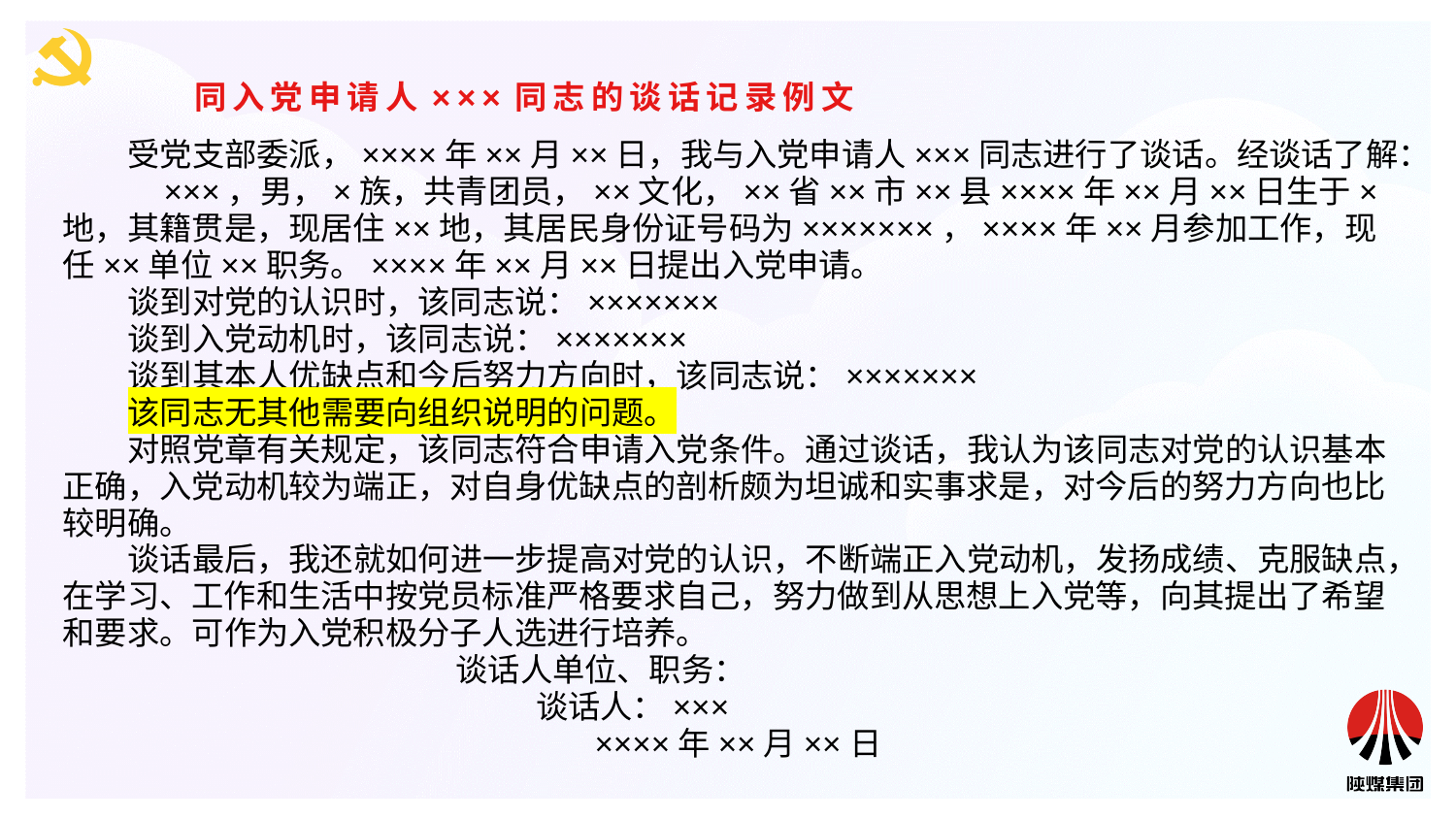

同入党申请人×××同志的谈话记录例文
受党支部委派，××××年××月××日，我与入党申请人×××同志进行了谈话。经谈话了解：
    ×××，男，×族，共青团员，××文化，××省××市××县××××年××月××日生于×地，其籍贯是，现居住××地，其居民身份证号码为×××××××，××××年××月参加工作，现任××单位××职务。××××年××月××日提出入党申请。
谈到对党的认识时，该同志说：×××××××
谈到入党动机时，该同志说：×××××××
谈到其本人优缺点和今后努力方向时，该同志说：×××××××
该同志无其他需要向组织说明的问题。
对照党章有关规定，该同志符合申请入党条件。通过谈话，我认为该同志对党的认识基本正确，入党动机较为端正，对自身优缺点的剖析颇为坦诚和实事求是，对今后的努力方向也比较明确。
谈话最后，我还就如何进一步提高对党的认识，不断端正入党动机，发扬成绩、克服缺点，在学习、工作和生活中按党员标准严格要求自己，努力做到从思想上入党等，向其提出了希望和要求。可作为入党积极分子人选进行培养。
                                            谈话人单位、职务：
                                                       谈话人：×××
                                                    ××××年××月××日